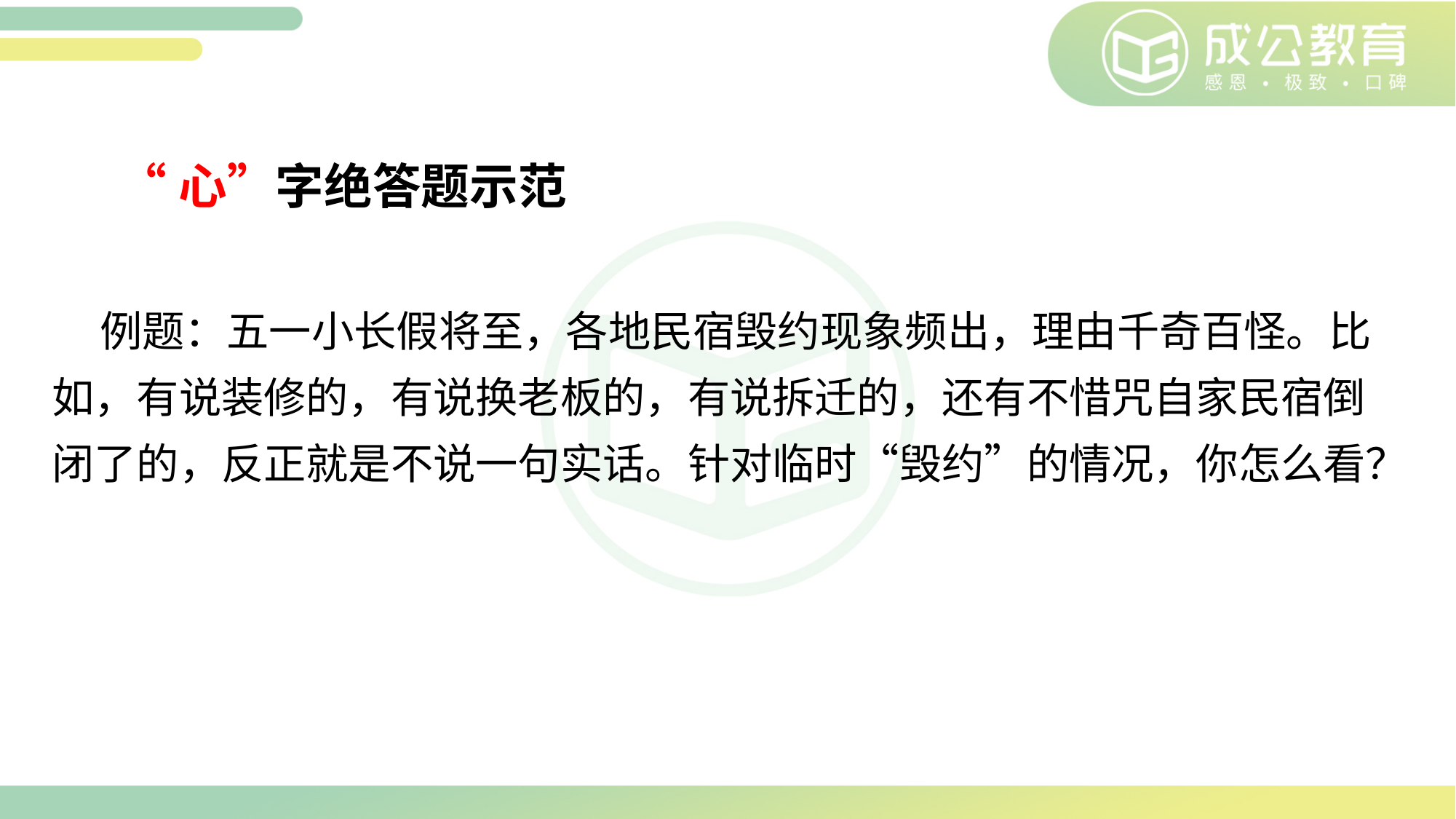

“心”字绝答题示范

    例题：五一小长假将至，各地民宿毁约现象频出，理由千奇百怪。比如，有说装修的，有说换老板的，有说拆迁的，还有不惜咒自家民宿倒闭了的，反正就是不说一句实话。针对临时“毁约”的情况，你怎么看？